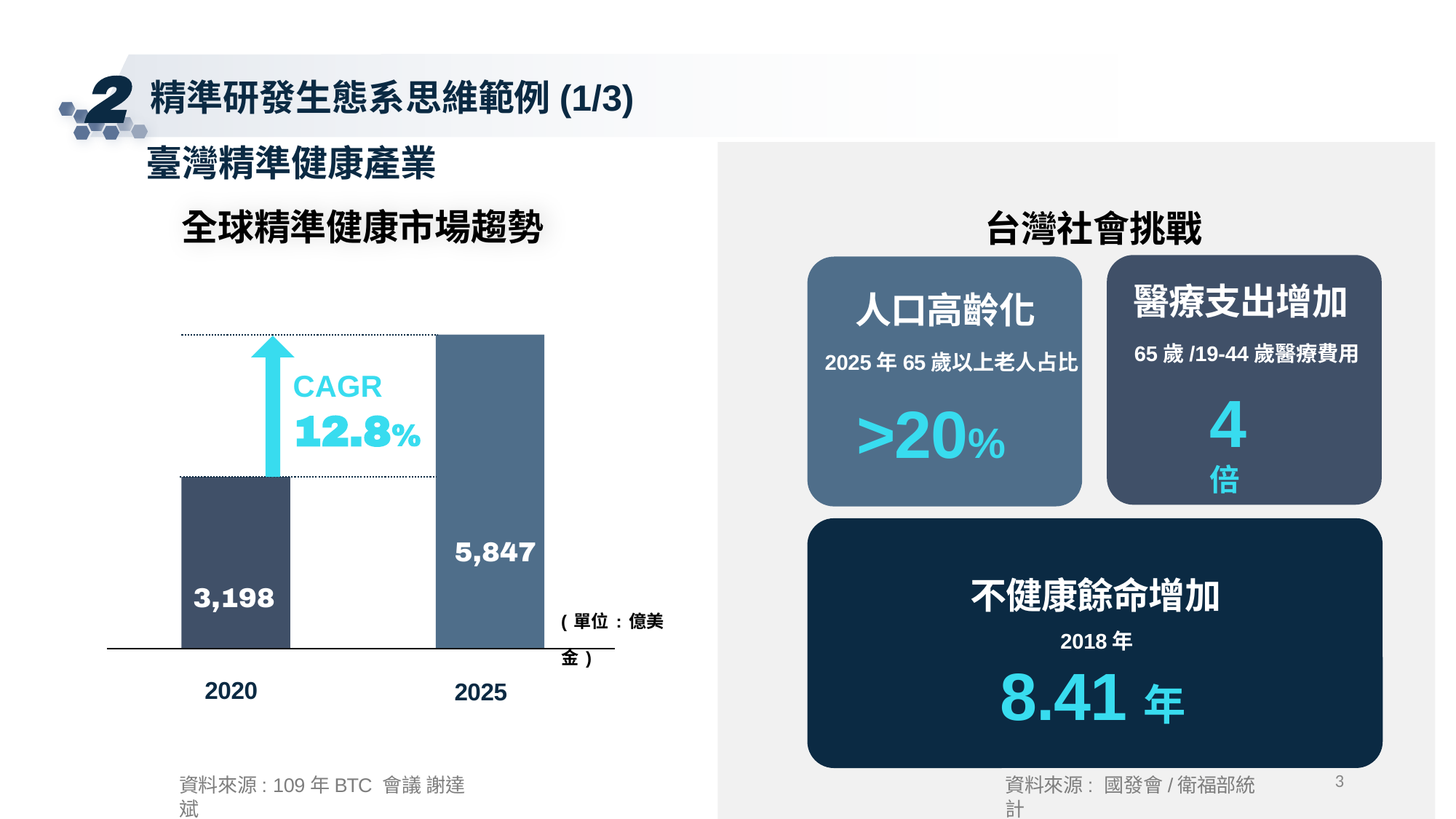

2

精準研發生態系思維範例(1/3)
臺灣精準健康產業

全球精準健康市場趨勢
台灣社會挑戰
醫療支出增加
65歲/19-44歲醫療費用

人口高齡化
2025年65歲以上老人占比

CAGR 12.8%
4倍
>20%

5,847
不健康餘命增加
2018年
8.41年
3,198
(單位:億美金)
2020
2025
3
資料來源: 109年BTC 會議 謝達斌
資料來源: 國發會/衛福部統計